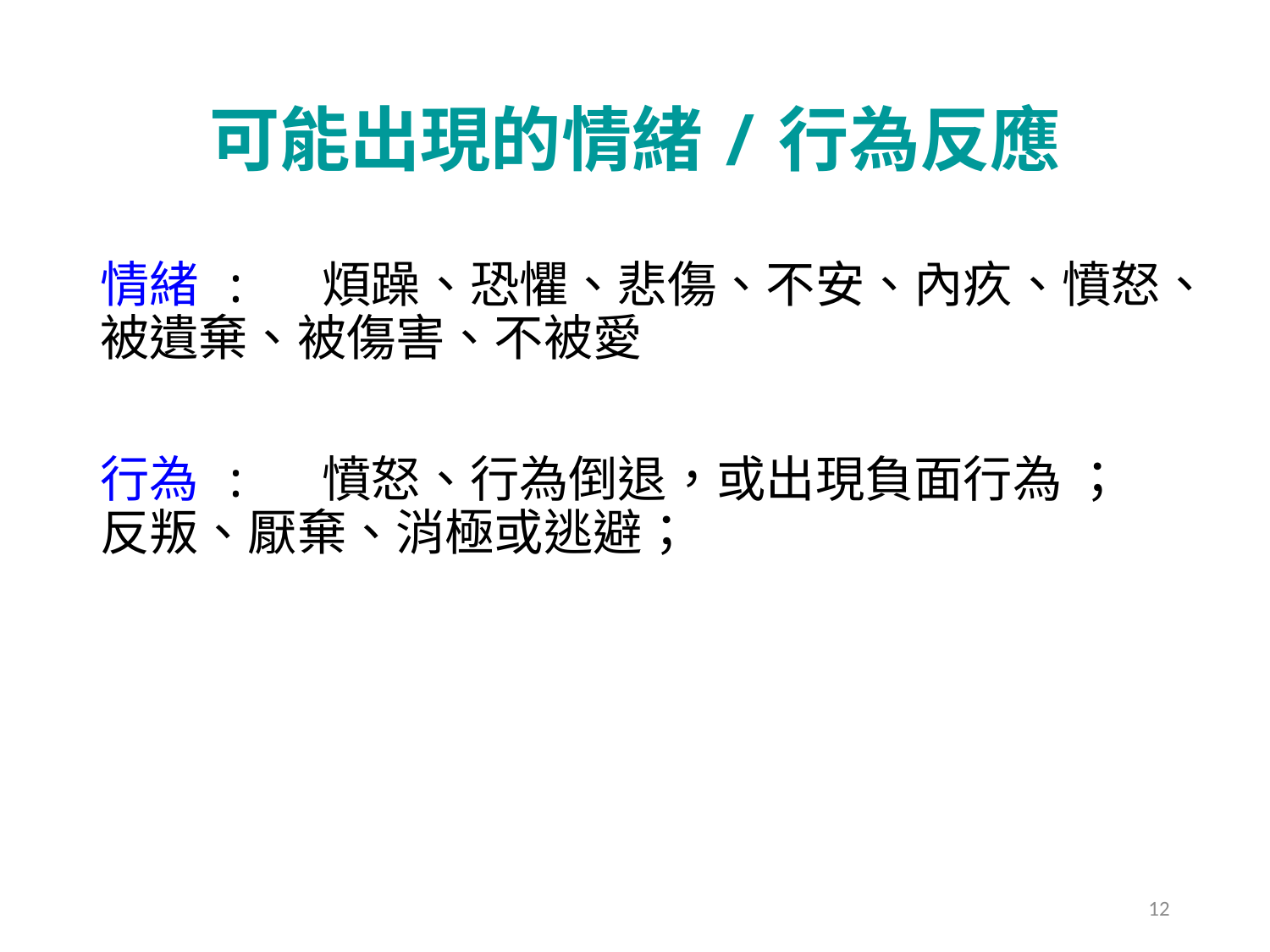

# 可能出現的情緒/行為反應
情緒 :  煩躁、恐懼、悲傷、不安、內疚、憤怒、被遺棄、被傷害、不被愛

行為 :  憤怒、行為倒退，或出現負面行為 ； 反叛、厭棄、消極或逃避；
12